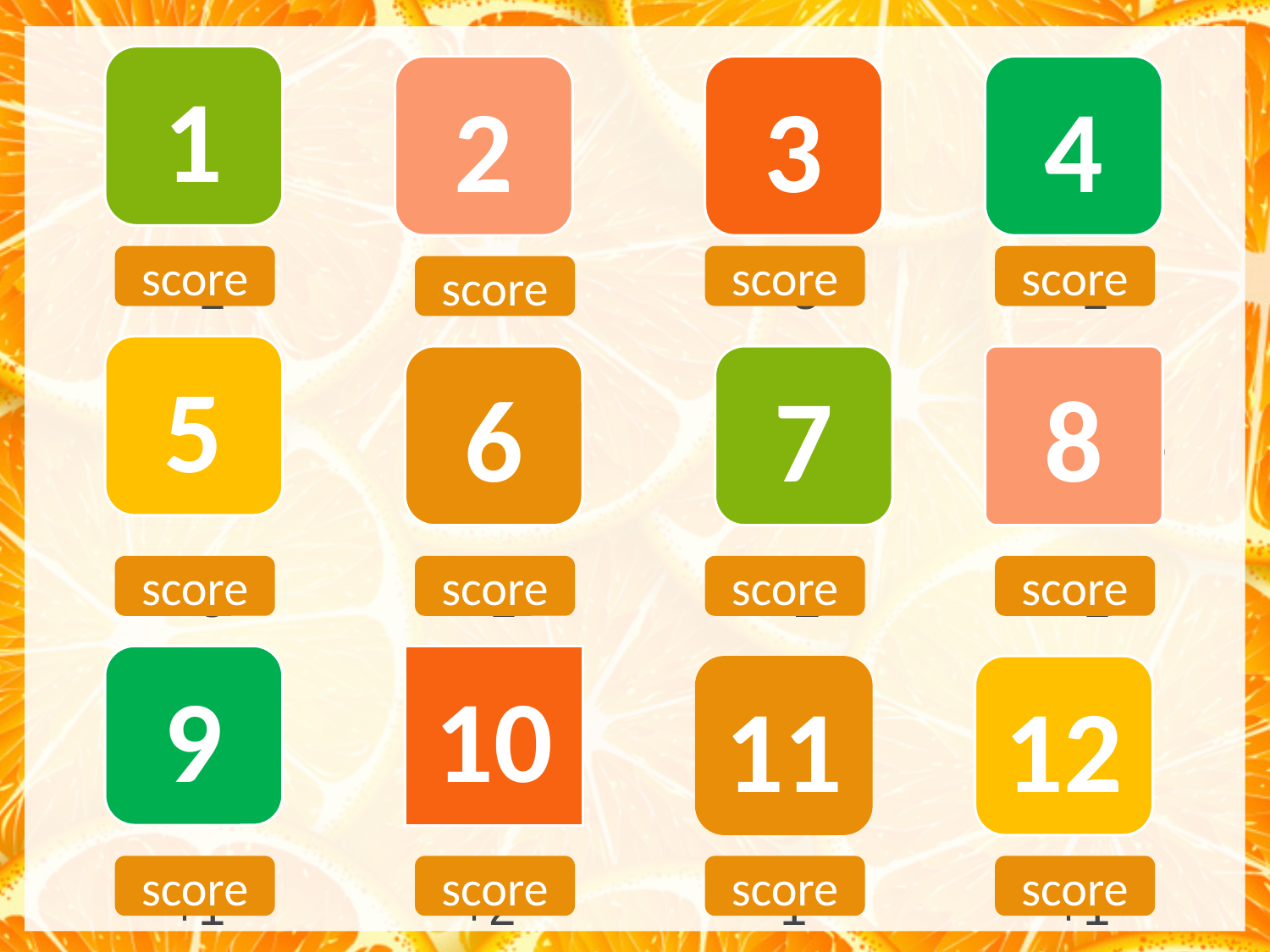

1
2
3
4
头
头发
肩膀
膝盖
+1                  +2                 +3                 +1

+3                  -1                  +2                 +1

+1                 +2                  -1                  +1
score
score
score
score
5
6
7
8
眼睛
脚
耳朵
鼻子
score
score
score
score
9
10
11
12
腿
嘴
脚趾
手
score
score
score
score